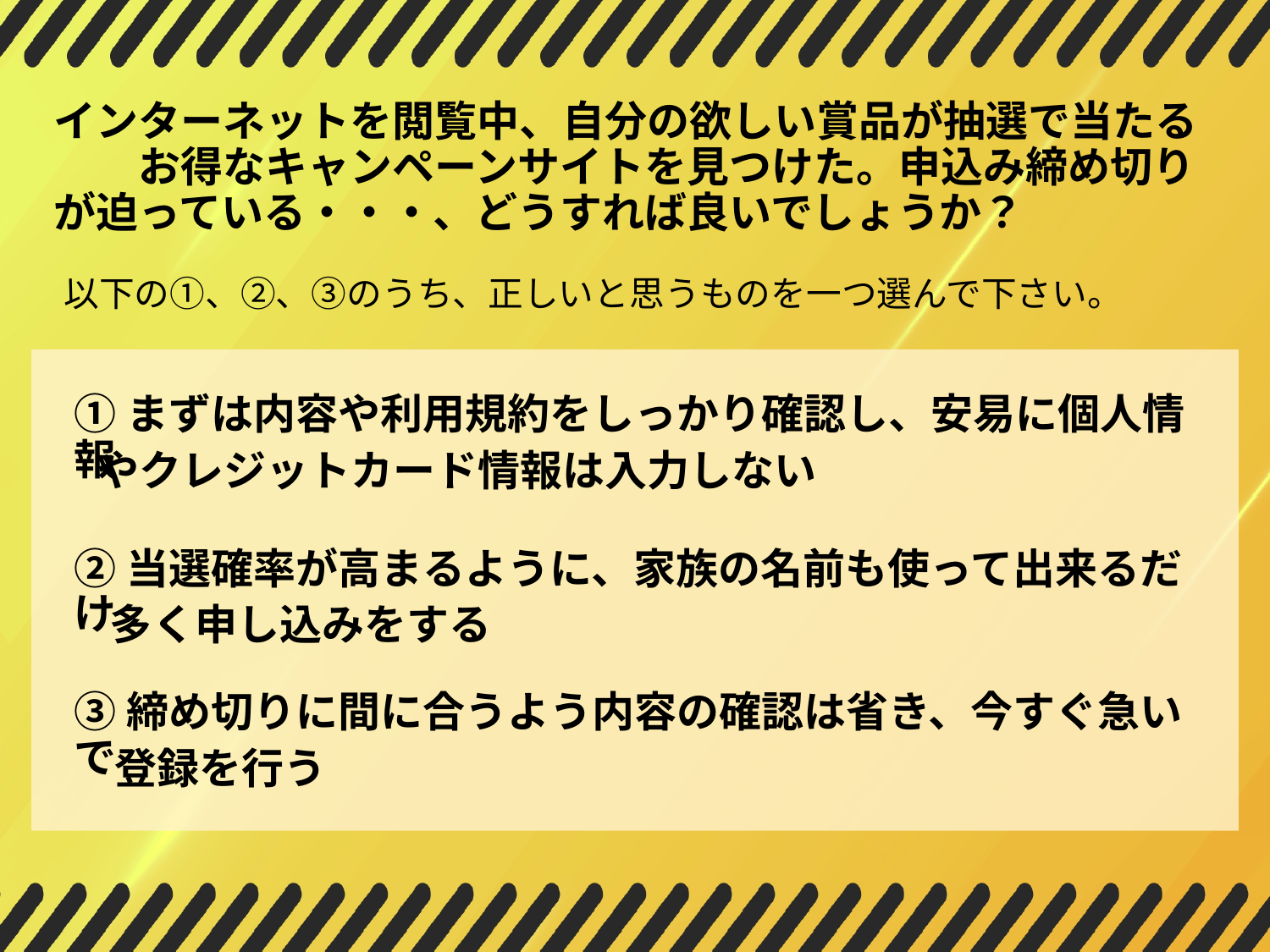

インターネットを閲覧中、自分の欲しい賞品が抽選で当たる　　お得なキャンペーンサイトを見つけた。申込み締め切りが迫っている・・・、どうすれば良いでしょうか？
以下の①、②、③のうち、正しいと思うものを一つ選んで下さい。

①まずは内容や利用規約をしっかり確認し、安易に個人情報

やクレジットカード情報は入力しない

②当選確率が高まるように、家族の名前も使って出来るだけ

多く申し込みをする
③締め切りに間に合うよう内容の確認は省き、今すぐ急いで
登録を行う